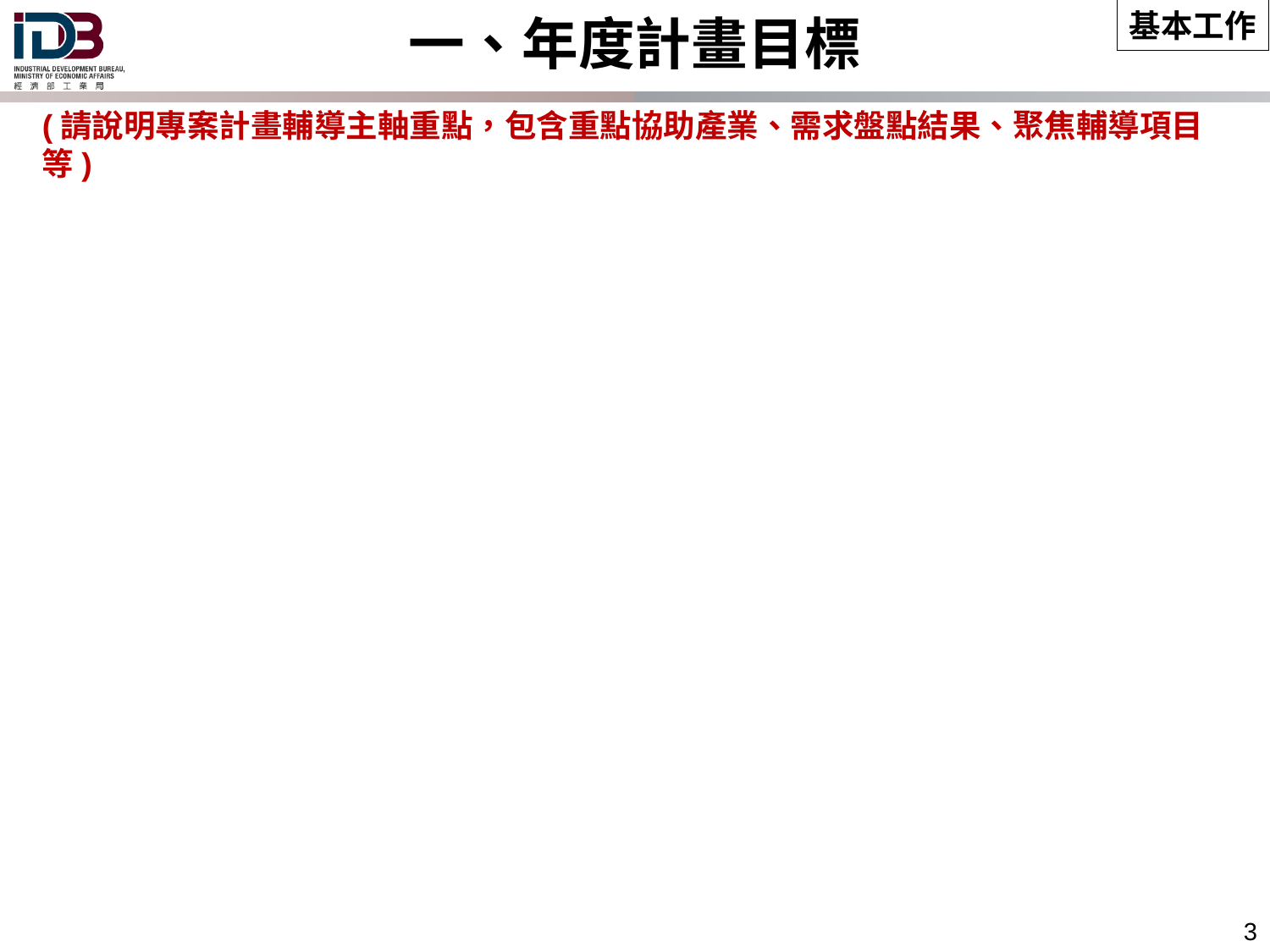

基本工作
一、年度計畫目標
(請說明專案計畫輔導主軸重點，包含重點協助產業、需求盤點結果、聚焦輔導項目等)